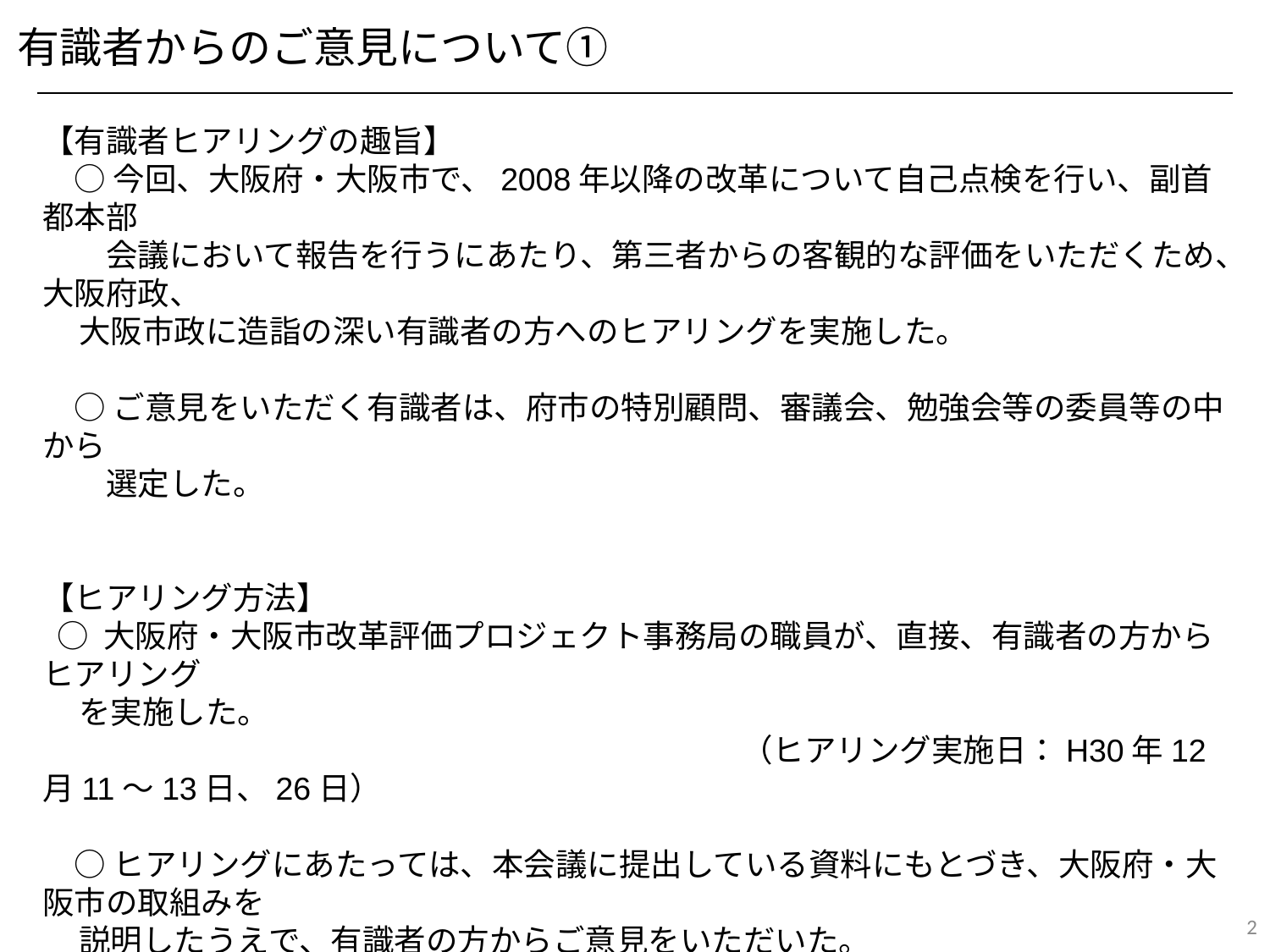

有識者からのご意見について①
【有識者ヒアリングの趣旨】
　○ 今回、大阪府・大阪市で、2008年以降の改革について自己点検を行い、副首都本部
　　会議において報告を行うにあたり、第三者からの客観的な評価をいただくため、大阪府政、
    大阪市政に造詣の深い有識者の方へのヒアリングを実施した。

　○ ご意見をいただく有識者は、府市の特別顧問、審議会、勉強会等の委員等の中から
　　選定した。

【ヒアリング方法】
  ○ 大阪府・大阪市改革評価プロジェクト事務局の職員が、直接、有識者の方からヒアリング
    を実施した。
　　　　　　　　　　　　　　　　　　　　　　（ヒアリング実施日：H30年12月11～13日、26日）

　○ ヒアリングにあたっては、本会議に提出している資料にもとづき、大阪府・大阪市の取組みを
    説明したうえで、有識者の方からご意見をいただいた。

2